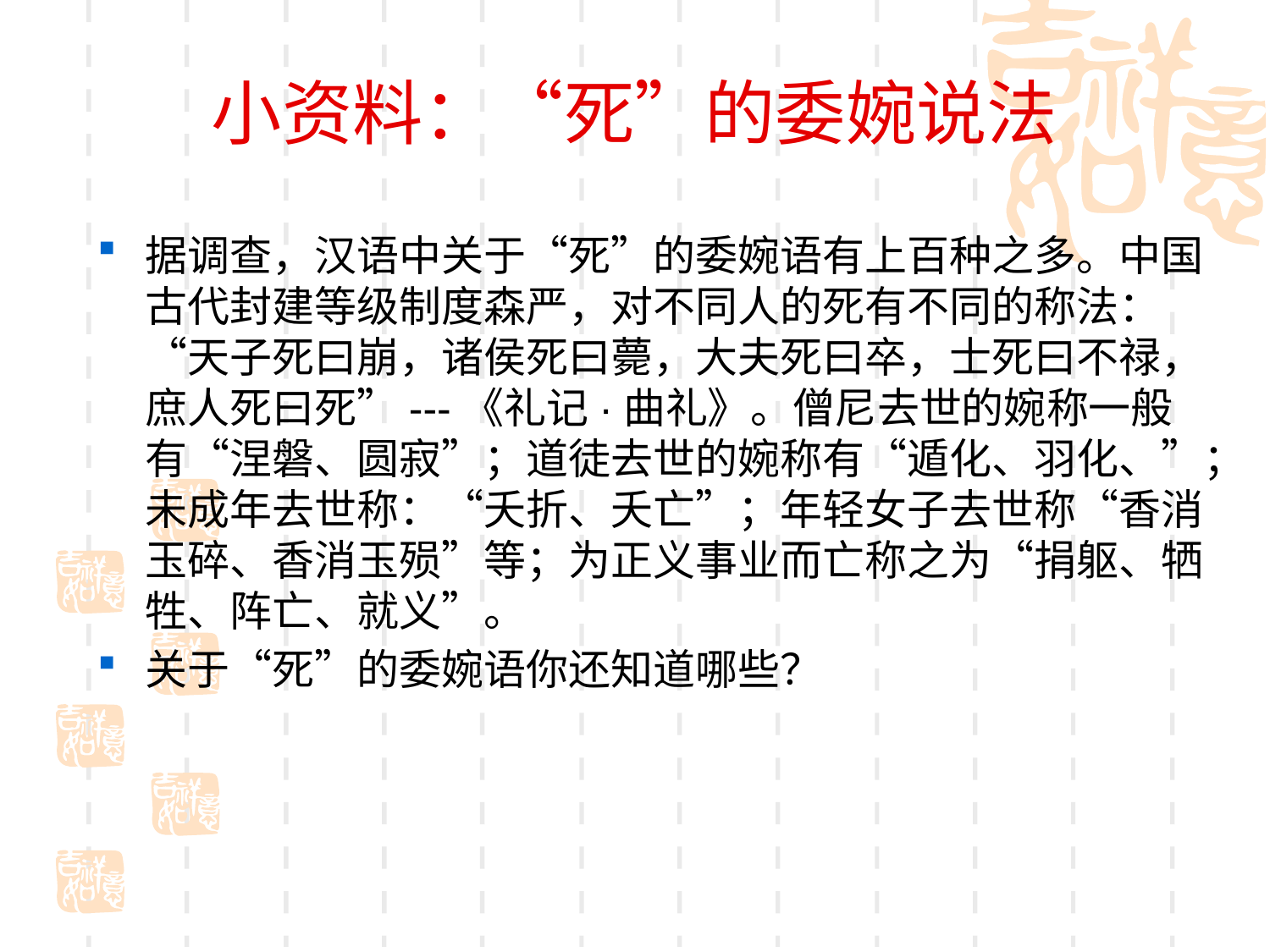

# 小资料：“死”的委婉说法
据调查，汉语中关于“死”的委婉语有上百种之多。中国古代封建等级制度森严，对不同人的死有不同的称法：“天子死曰崩，诸侯死曰薨，大夫死曰卒，士死曰不禄，庶人死曰死”---《礼记·曲礼》。僧尼去世的婉称一般有“涅磐、圆寂”；道徒去世的婉称有“遁化、羽化、”；未成年去世称：“夭折、夭亡”；年轻女子去世称“香消玉碎、香消玉殒”等；为正义事业而亡称之为“捐躯、牺牲、阵亡、就义”。
关于“死”的委婉语你还知道哪些？